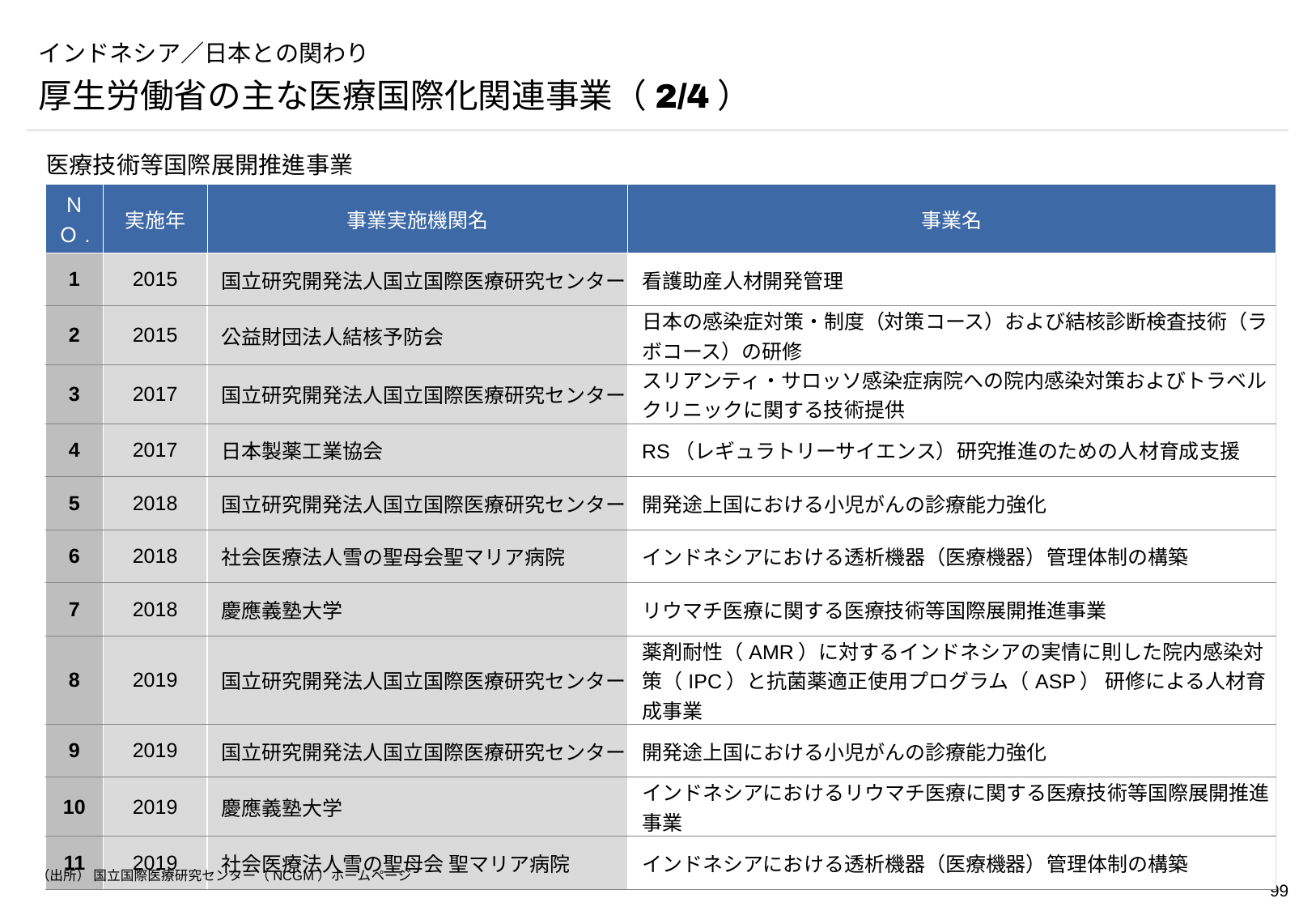

# インドネシア／日本との関わり
厚生労働省の主な医療国際化関連事業（2/4）
医療技術等国際展開推進事業
| ＮＯ. | 実施年 | 事業実施機関名 | 事業名 |
| --- | --- | --- | --- |
| 1 | 2015 | 国立研究開発法人国立国際医療研究センター | 看護助産人材開発管理 |
| 2 | 2015 | 公益財団法人結核予防会 | 日本の感染症対策・制度（対策コース）および結核診断検査技術（ラボコース）の研修 |
| 3 | 2017 | 国立研究開発法人国立国際医療研究センター | スリアンティ・サロッソ感染症病院への院内感染対策およびトラベルクリニックに関する技術提供 |
| 4 | 2017 | 日本製薬工業協会 | RS（レギュラトリーサイエンス）研究推進のための人材育成支援 |
| 5 | 2018 | 国立研究開発法人国立国際医療研究センター | 開発途上国における小児がんの診療能力強化 |
| 6 | 2018 | 社会医療法人雪の聖母会聖マリア病院 | インドネシアにおける透析機器（医療機器）管理体制の構築 |
| 7 | 2018 | 慶應義塾大学 | リウマチ医療に関する医療技術等国際展開推進事業 |
| 8 | 2019 | 国立研究開発法人国立国際医療研究センター | 薬剤耐性（AMR）に対するインドネシアの実情に則した院内感染対策（IPC）と抗菌薬適正使用プログラム（ASP） 研修による人材育成事業 |
| 9 | 2019 | 国立研究開発法人国立国際医療研究センター | 開発途上国における小児がんの診療能力強化 |
| 10 | 2019 | 慶應義塾大学 | インドネシアにおけるリウマチ医療に関する医療技術等国際展開推進事業 |
| 11 | 2019 | 社会医療法人雪の聖母会 聖マリア病院 | インドネシアにおける透析機器（医療機器）管理体制の構築 |
（出所） 国立国際医療研究センター（NCGM）ホームページ